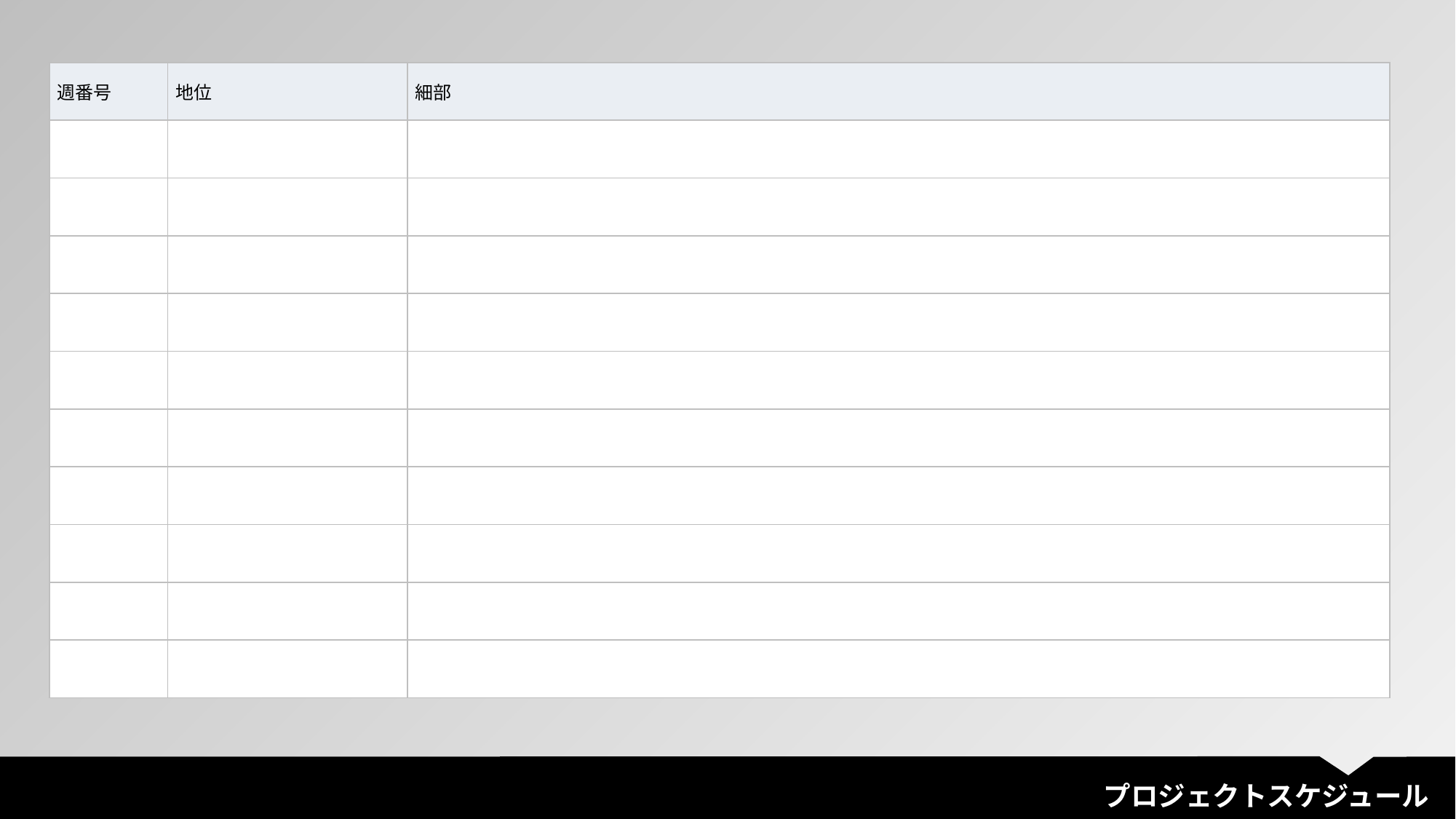

| 週番号 | 地位 | 細部 |
| --- | --- | --- |
|  |  |  |
|  |  |  |
|  |  |  |
|  |  |  |
|  |  |  |
|  |  |  |
|  |  |  |
|  |  |  |
|  |  |  |
|  |  |  |

プロジェクトスケジュール